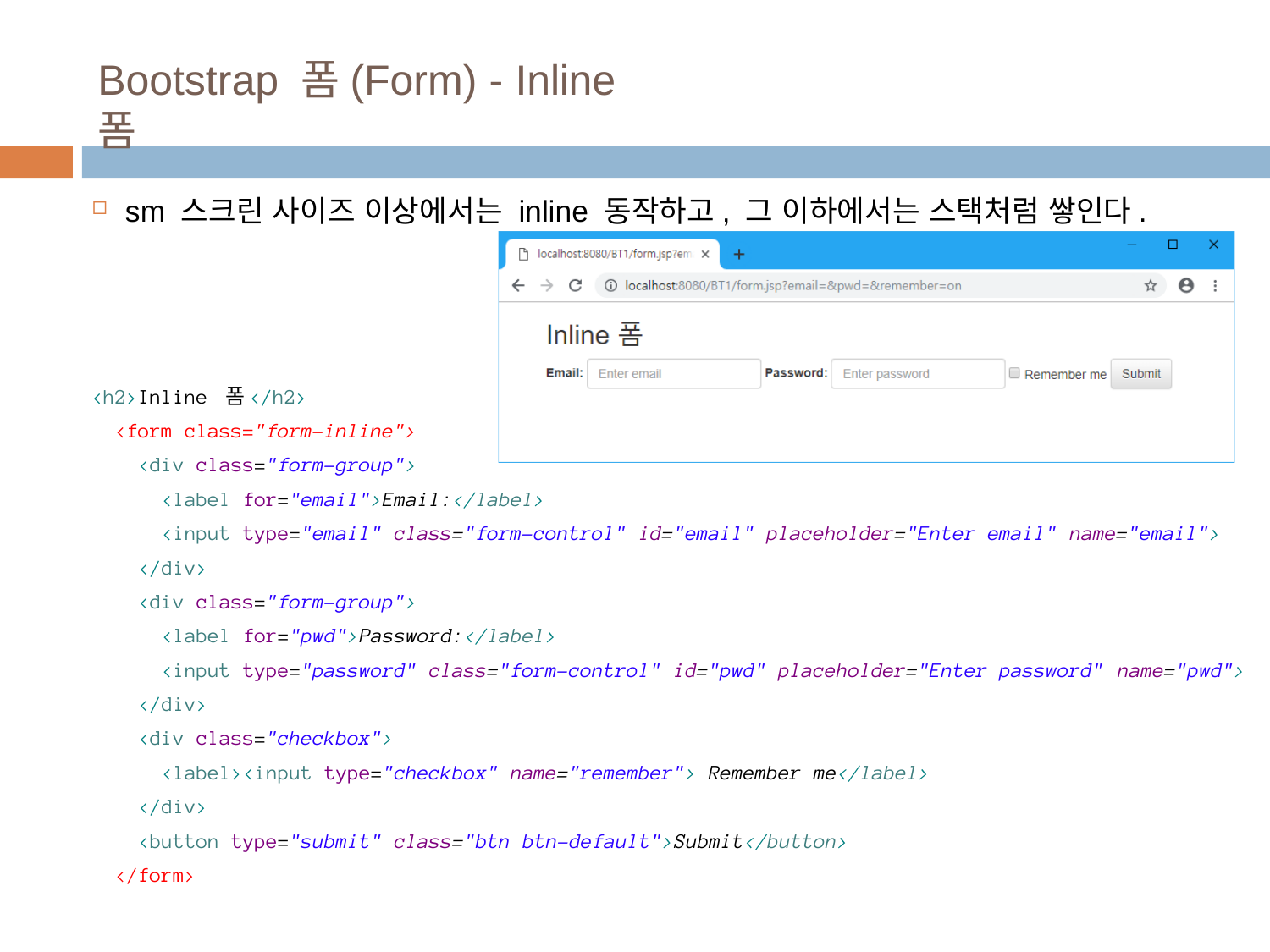

# Bootstrap 폼(Form) - Inline 폼
sm 스크린 사이즈 이상에서는 inline 동작하고, 그 이하에서는 스택처럼 쌓인다.

<h2>Inline 폼</h2>
<form class="form-inline">
<div class="form-group">
<label for="email">Email:</label>
<input type="email" class="form-control" id="email" placeholder="Enter email" name="email">
</div>
<div class="form-group">
<label for="pwd">Password:</label>
<input type="password" class="form-control" id="pwd" placeholder="Enter password" name="pwd">
</div>
<div class="checkbox">
<label><input type="checkbox" name="remember"> Remember me</label>
</div>
<button type="submit" class="btn btn-default">Submit</button>
</form>